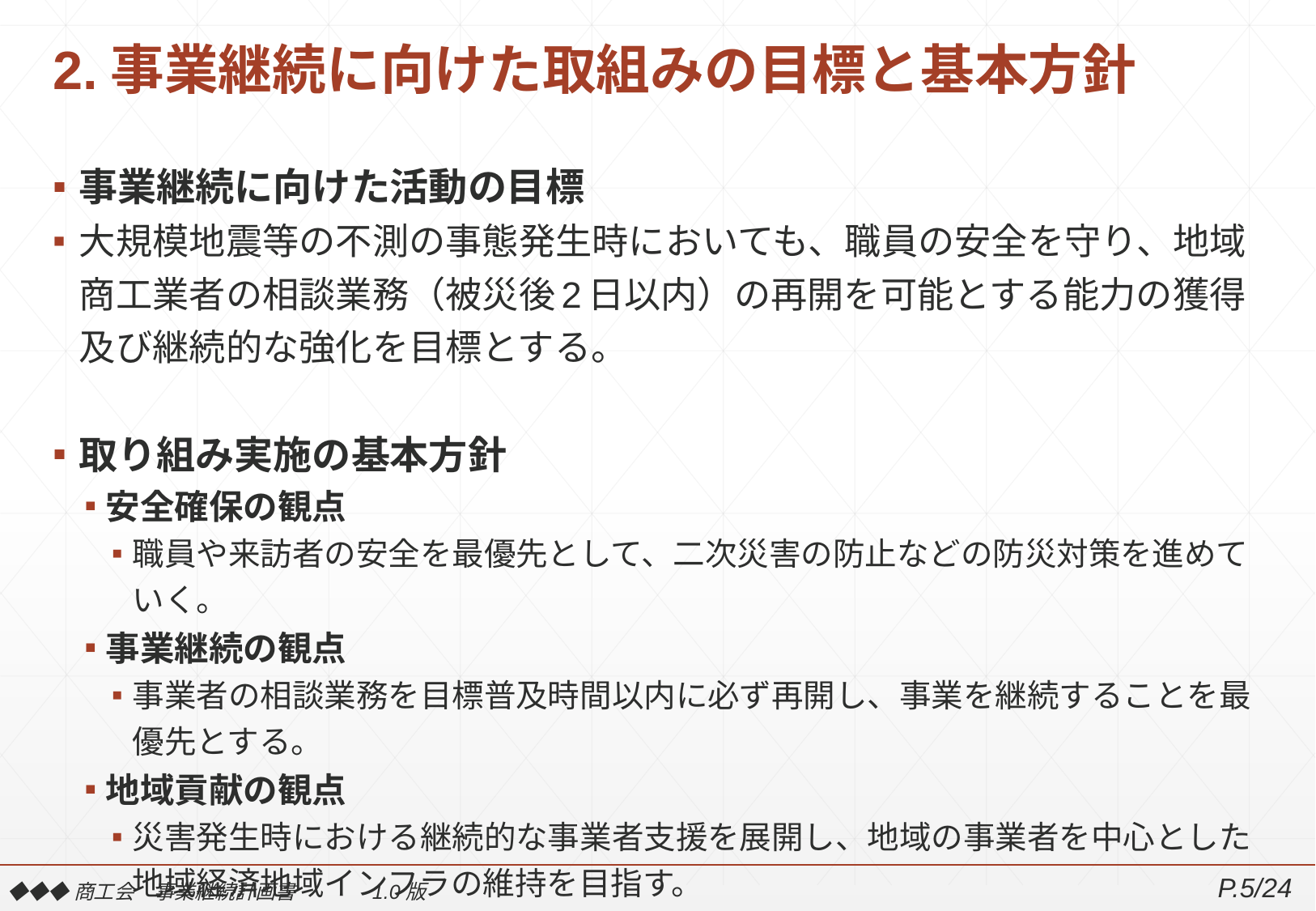

# 2.事業継続に向けた取組みの目標と基本方針
事業継続に向けた活動の目標
大規模地震等の不測の事態発生時においても、職員の安全を守り、地域商工業者の相談業務（被災後2日以内）の再開を可能とする能力の獲得及び継続的な強化を目標とする。

取り組み実施の基本方針
安全確保の観点
職員や来訪者の安全を最優先として、二次災害の防止などの防災対策を進めていく。
事業継続の観点
事業者の相談業務を目標普及時間以内に必ず再開し、事業を継続することを最優先とする。
地域貢献の観点
災害発生時における継続的な事業者支援を展開し、地域の事業者を中心とした地域経済地域インフラの維持を目指す。